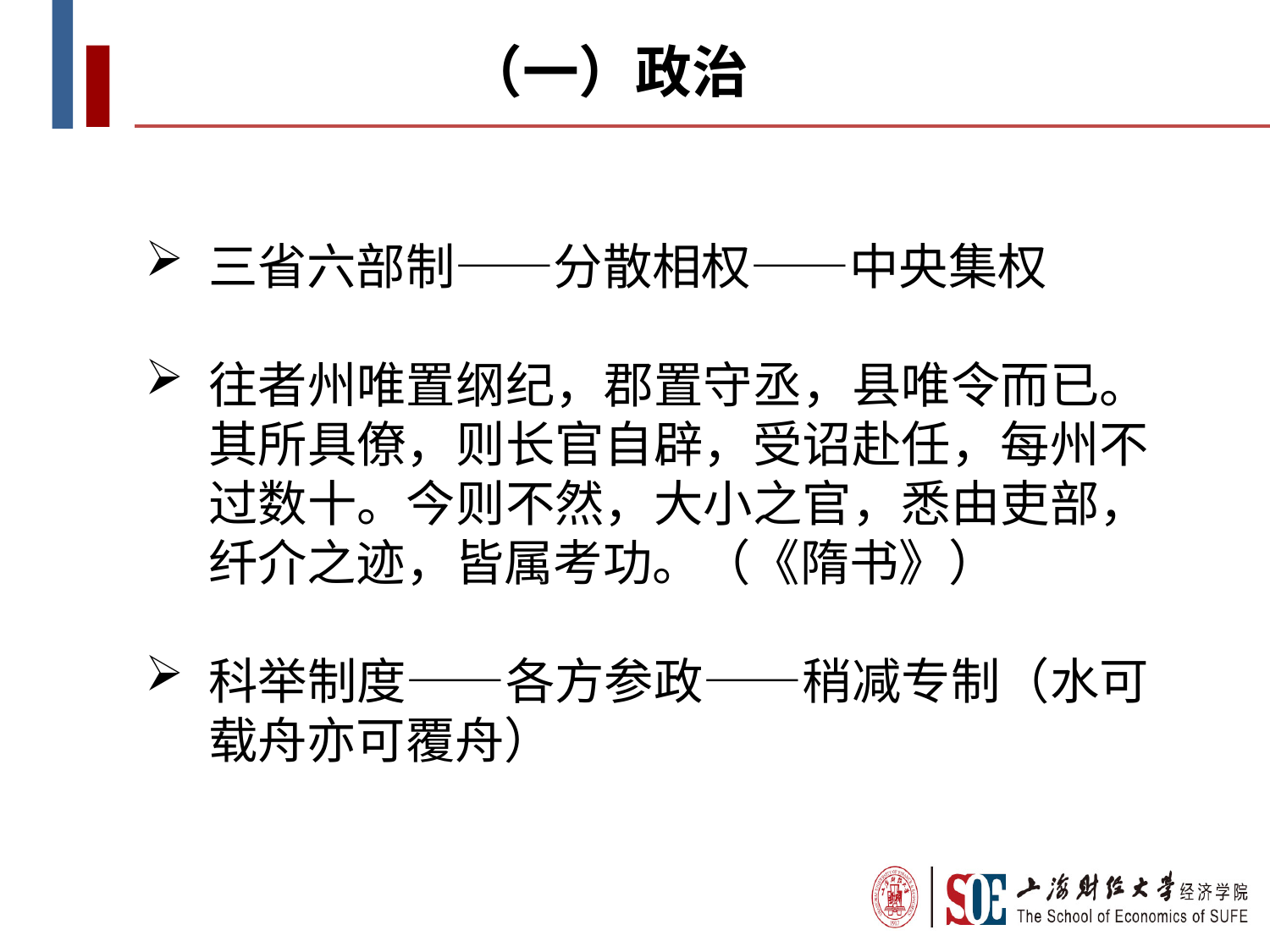

（一）政治

三省六部制——分散相权——中央集权

往者州唯置纲纪，郡置守丞，县唯令而已。其所具僚，则长官自辟，受诏赴任，每州不过数十。今则不然，大小之官，悉由吏部，纤介之迹，皆属考功。（《隋书》）

科举制度——各方参政——稍减专制（水可载舟亦可覆舟）